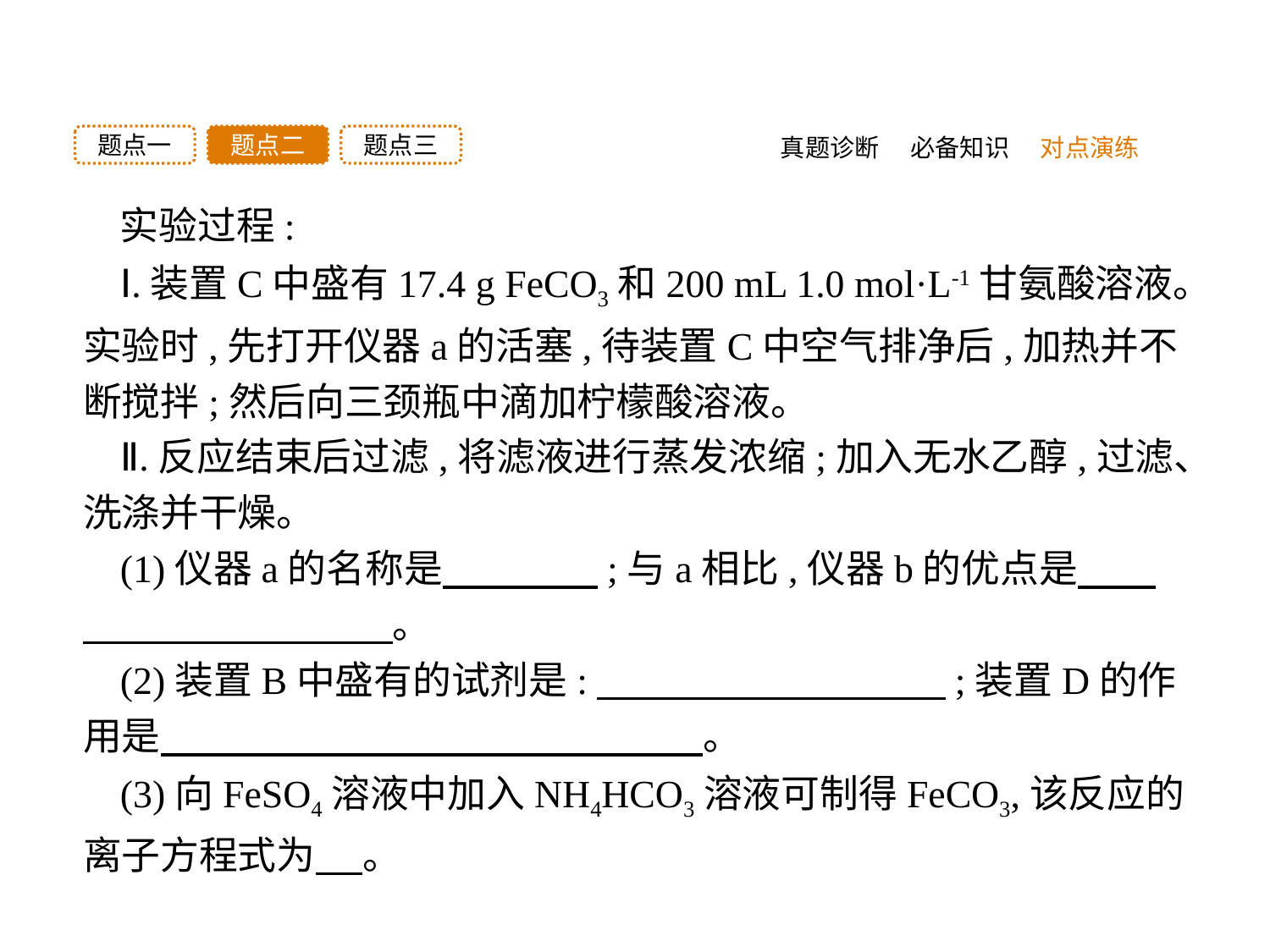

题点三
题点二
题点一
真题诊断
必备知识
对点演练
实验过程:
Ⅰ.装置C中盛有17.4 g FeCO3和200 mL 1.0 mol·L-1甘氨酸溶液。实验时,先打开仪器a的活塞,待装置C中空气排净后,加热并不断搅拌;然后向三颈瓶中滴加柠檬酸溶液。
Ⅱ.反应结束后过滤,将滤液进行蒸发浓缩;加入无水乙醇,过滤、洗涤并干燥。
(1)仪器a的名称是　　　　;与a相比,仪器b的优点是　　　　　　　　　　。
(2)装置B中盛有的试剂是:　　　　　　　　　;装置D的作用是　　　　　　　　　　　　　　。
(3)向FeSO4溶液中加入NH4HCO3溶液可制得FeCO3,该反应的离子方程式为 　。